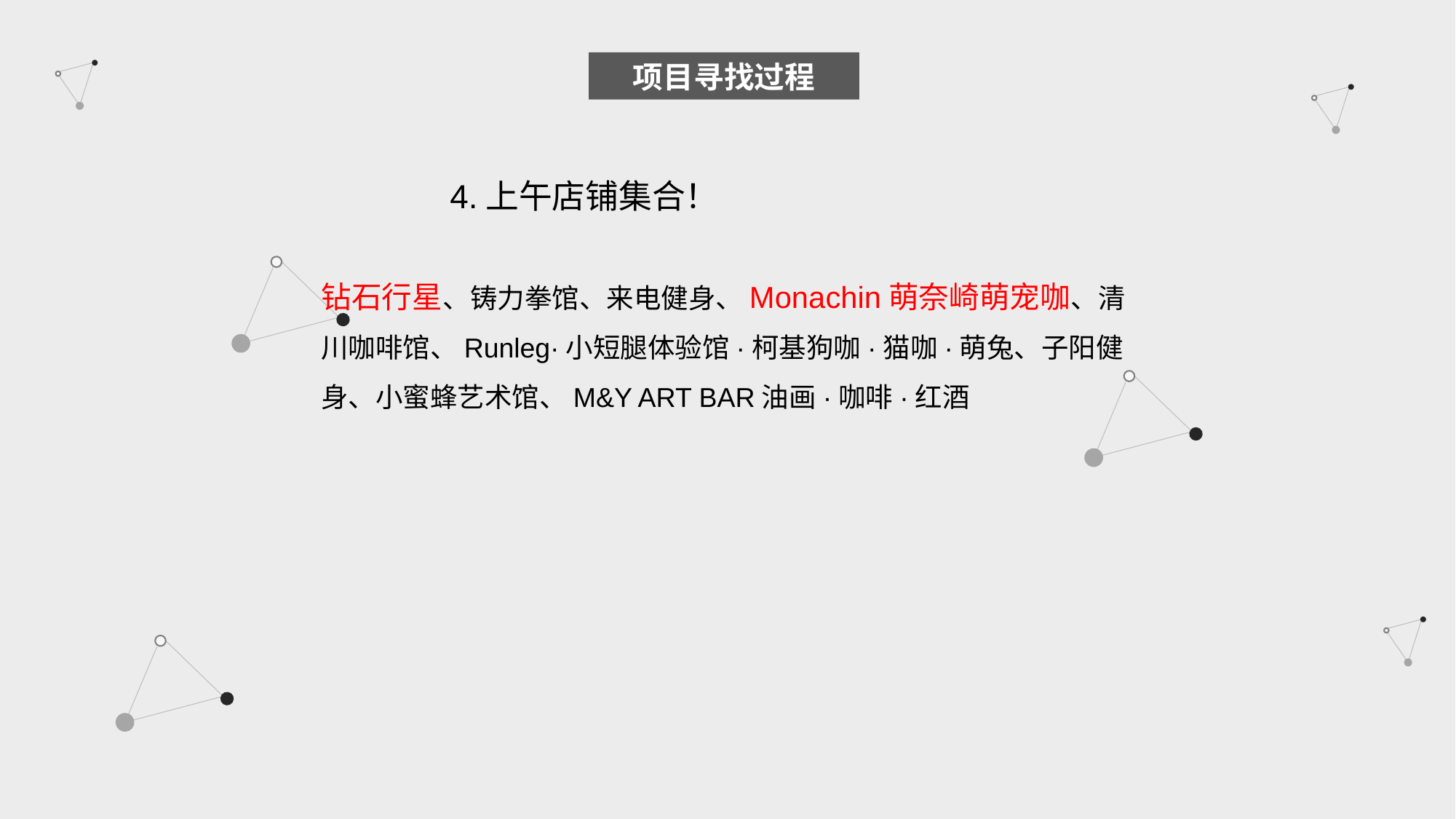

项目寻找过程

4.上午店铺集合！
钻石行星、铸力拳馆、来电健身、Monachin萌奈崎萌宠咖、清川咖啡馆、Runleg·小短腿体验馆·柯基狗咖·猫咖·萌兔、子阳健身、小蜜蜂艺术馆、M&Y ART BAR油画·咖啡·红酒